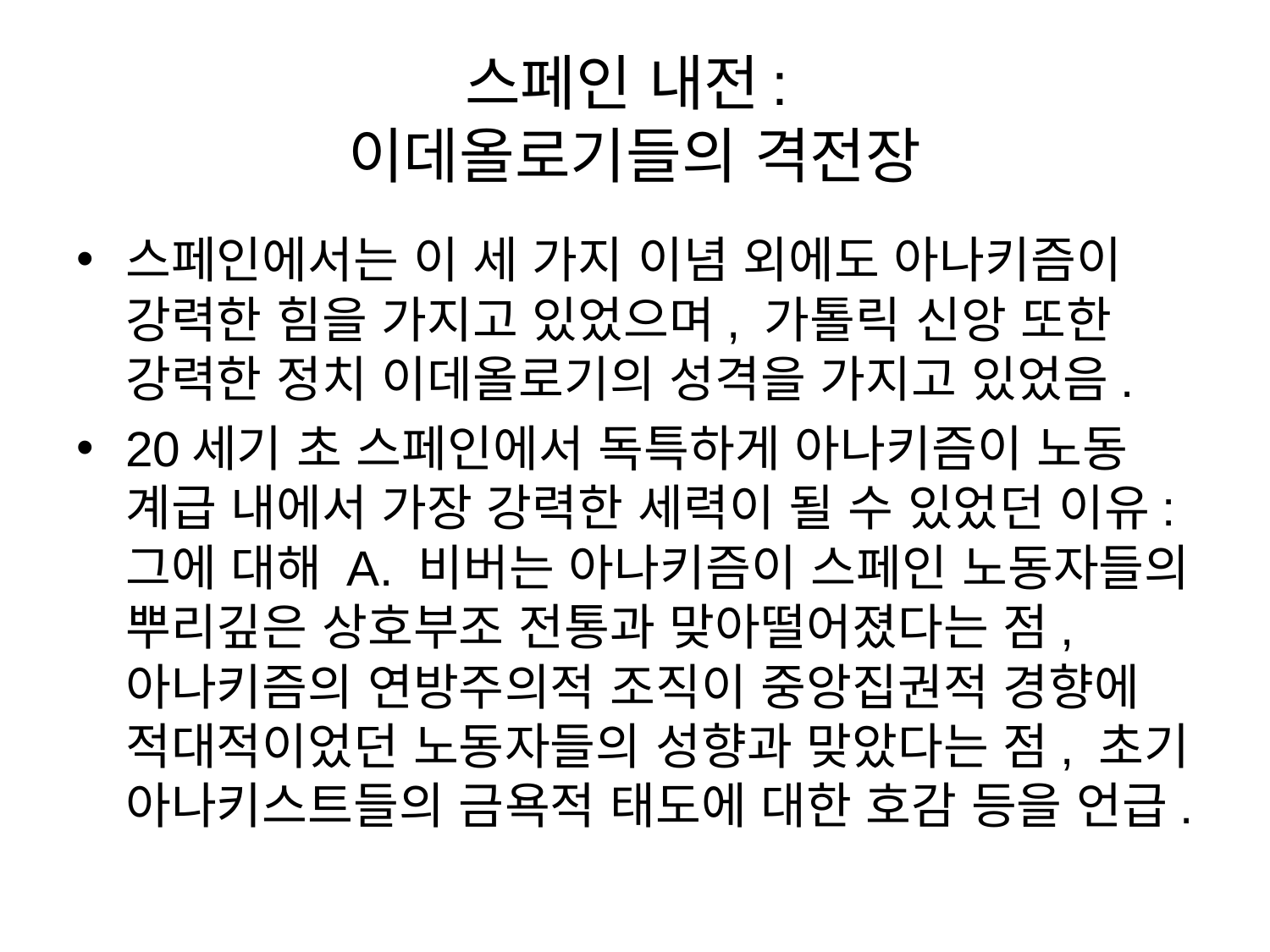

# 스페인 내전: 이데올로기들의 격전장
스페인에서는 이 세 가지 이념 외에도 아나키즘이 강력한 힘을 가지고 있었으며, 가톨릭 신앙 또한 강력한 정치 이데올로기의 성격을 가지고 있었음.
20세기 초 스페인에서 독특하게 아나키즘이 노동 계급 내에서 가장 강력한 세력이 될 수 있었던 이유:  그에 대해 A. 비버는 아나키즘이 스페인 노동자들의 뿌리깊은 상호부조 전통과 맞아떨어졌다는 점, 아나키즘의 연방주의적 조직이 중앙집권적 경향에 적대적이었던 노동자들의 성향과 맞았다는 점, 초기 아나키스트들의 금욕적 태도에 대한 호감 등을 언급.